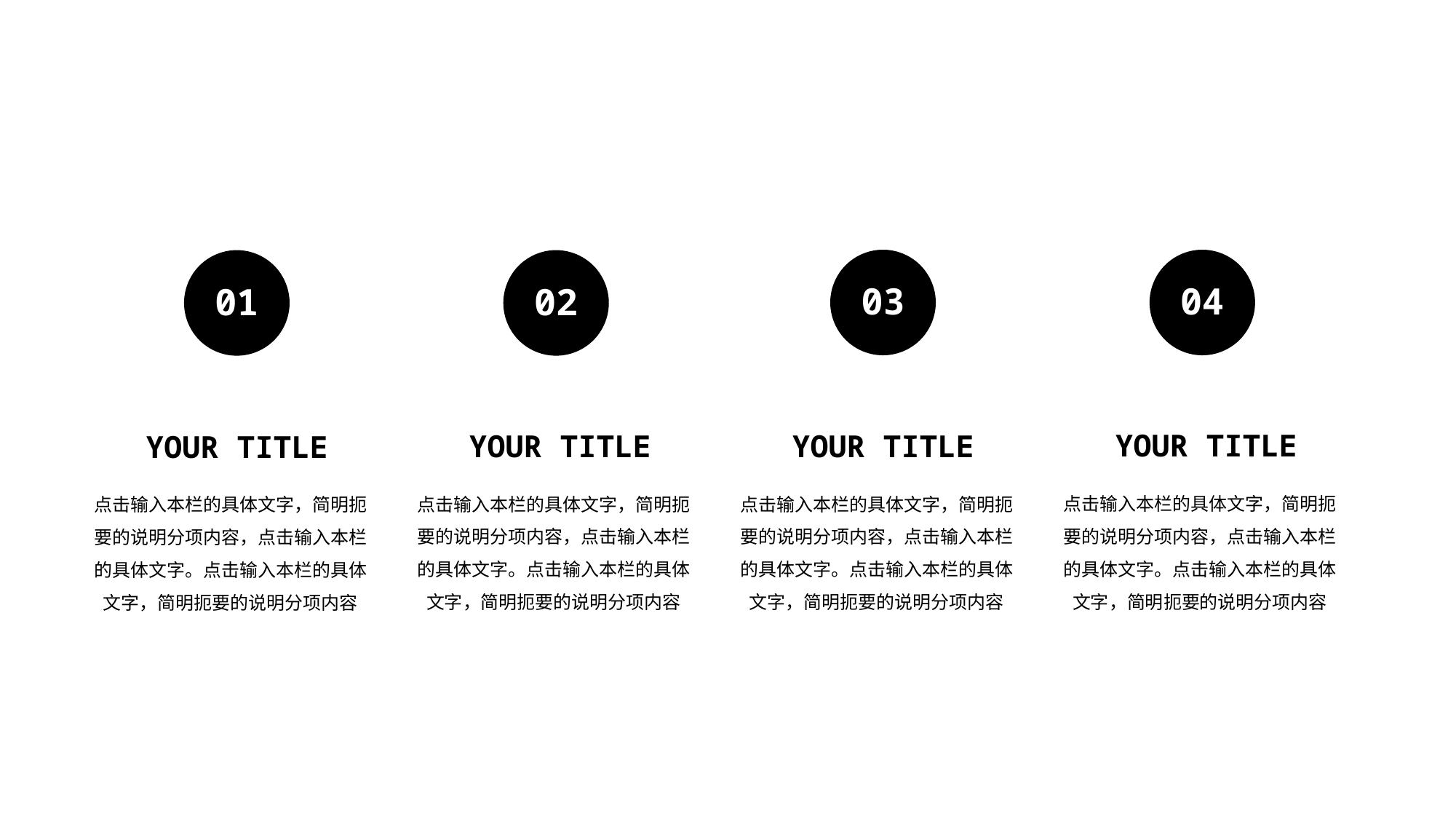

03
YOUR TITLE
点击输入本栏的具体文字，简明扼要的说明分项内容，点击输入本栏的具体文字。点击输入本栏的具体文字，简明扼要的说明分项内容

04
YOUR TITLE
点击输入本栏的具体文字，简明扼要的说明分项内容，点击输入本栏的具体文字。点击输入本栏的具体文字，简明扼要的说明分项内容

01
YOUR TITLE
点击输入本栏的具体文字，简明扼要的说明分项内容，点击输入本栏的具体文字。点击输入本栏的具体文字，简明扼要的说明分项内容

02
YOUR TITLE
点击输入本栏的具体文字，简明扼要的说明分项内容，点击输入本栏的具体文字。点击输入本栏的具体文字，简明扼要的说明分项内容